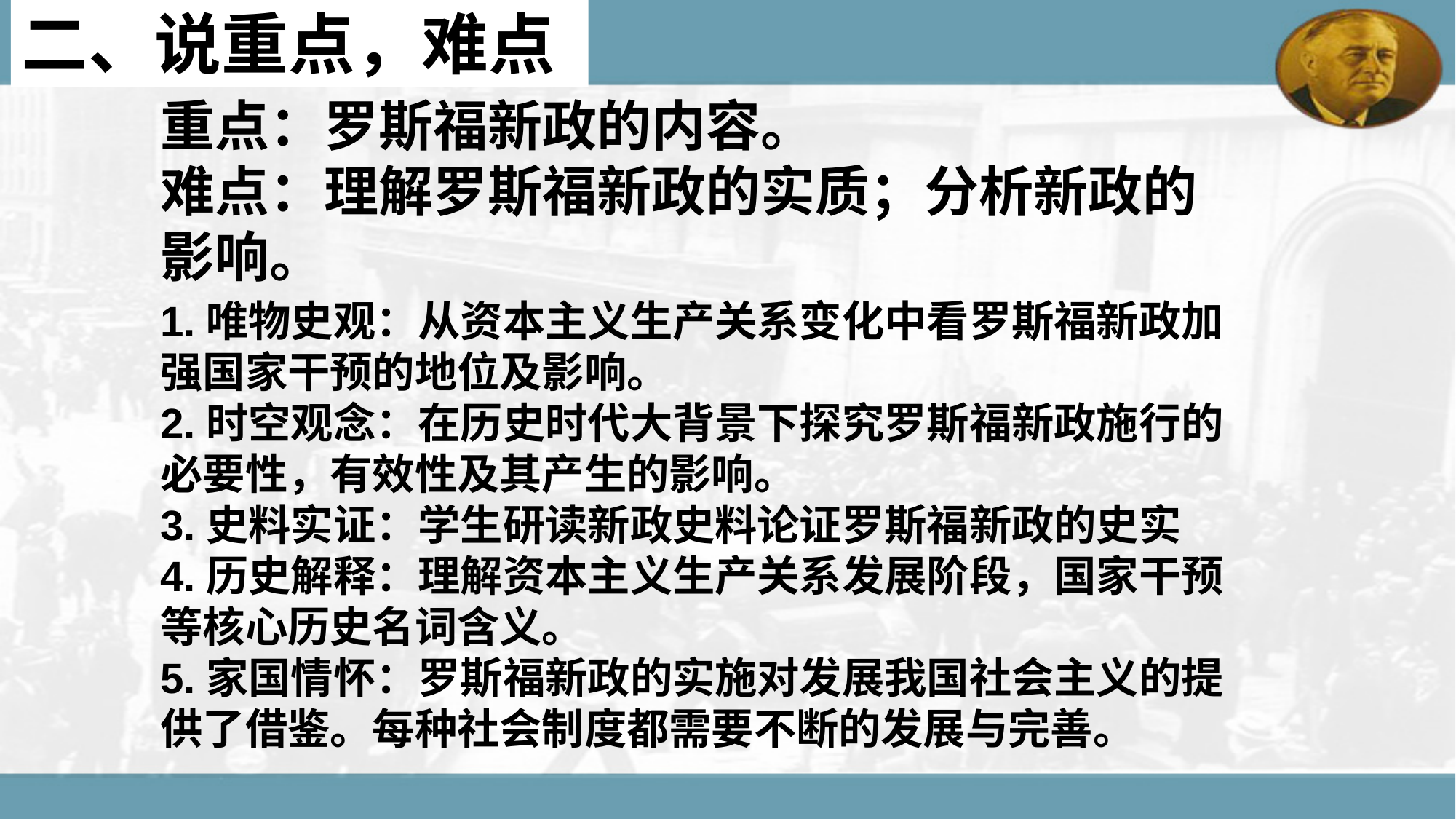

二、说重点，难点
重点：罗斯福新政的内容。
难点：理解罗斯福新政的实质；分析新政的影响。

1.唯物史观：从资本主义生产关系变化中看罗斯福新政加强国家干预的地位及影响。
2.时空观念：在历史时代大背景下探究罗斯福新政施行的必要性，有效性及其产生的影响。
3.史料实证：学生研读新政史料论证罗斯福新政的史实
4.历史解释：理解资本主义生产关系发展阶段，国家干预等核心历史名词含义。
5.家国情怀：罗斯福新政的实施对发展我国社会主义的提供了借鉴。每种社会制度都需要不断的发展与完善。